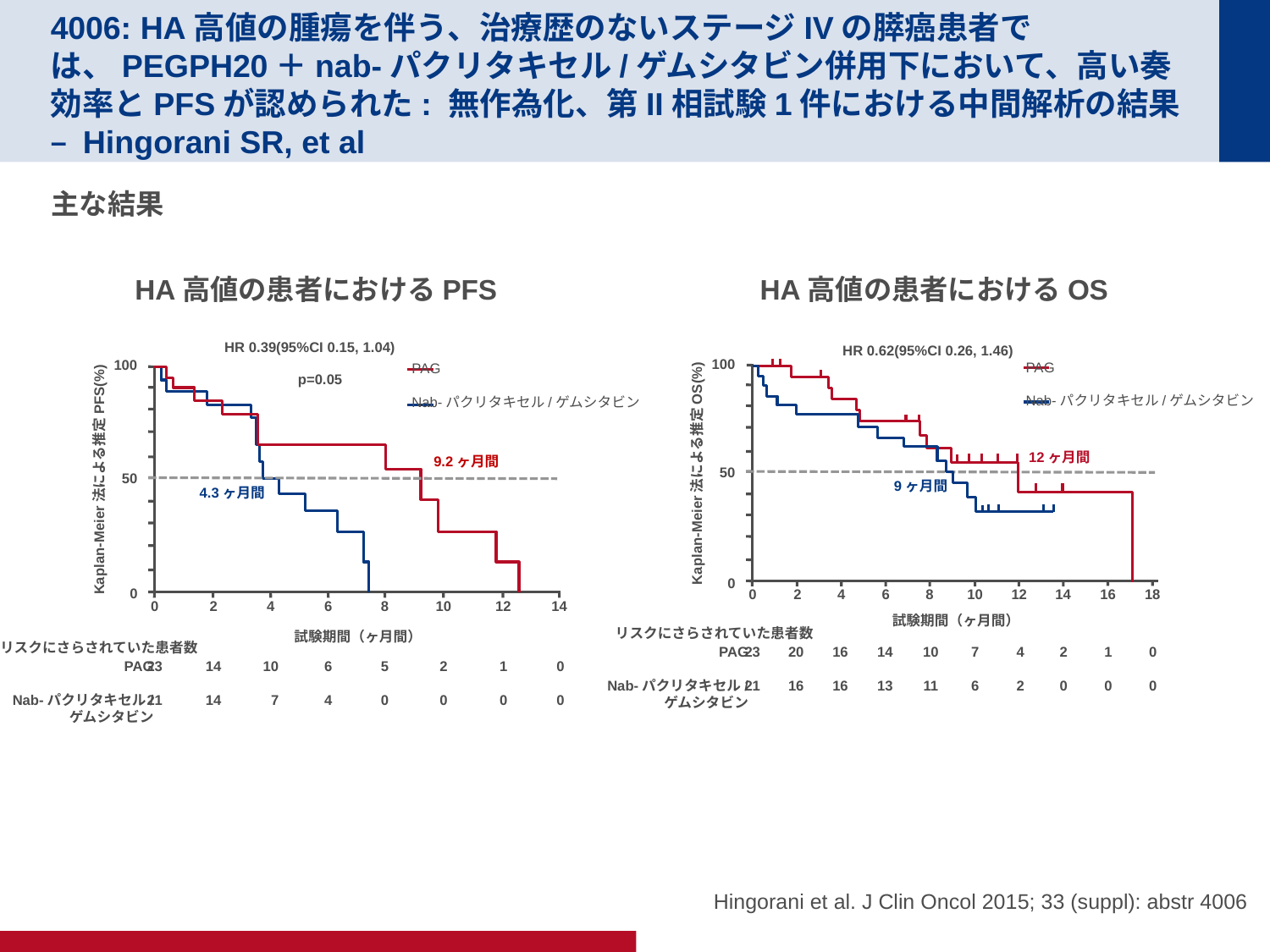

# 4006: HA高値の腫瘍を伴う、治療歴のないステージIVの膵癌患者では、PEGPH20＋nab-パクリタキセル/ゲムシタビン併用下において、高い奏効率とPFSが認められた: 無作為化、第II相試験1件における中間解析の結果 – Hingorani SR, et al
主な結果
HA高値の患者におけるPFS
HA高値の患者におけるOS
HR 0.39(95%CI 0.15, 1.04)
100
PAG

Nab-パクリタキセル/ゲムシタビン
p=0.05

9.2ヶ月間

50
Kaplan-Meier法による推定PFS(%)
4.3ヶ月間

0
0
2
4
6
8
10
12
14

試験期間（ヶ月間）
リスクにさらされていた患者数
23

21
14

14
10

7
6

4
5

0
2

0
1

0
0

0
PAG
Nab-パクリタキセル/
ゲムシタビン
HR 0.62(95%CI 0.26, 1.46)
100
PAG

Nab-パクリタキセル/ゲムシタビン

12ヶ月間

50
Kaplan-Meier法による推定OS(%)
9ヶ月間

0
16
18
0
2
4
6
8
10
12
14

試験期間（ヶ月間）
リスクにさらされていた患者数
23

21
20

16
16

16
14

13
10

11
7

6
4

2
2

0
PAG
Nab-パクリタキセル/
ゲムシタビン
1

0
0

0
Hingorani et al. J Clin Oncol 2015; 33 (suppl): abstr 4006